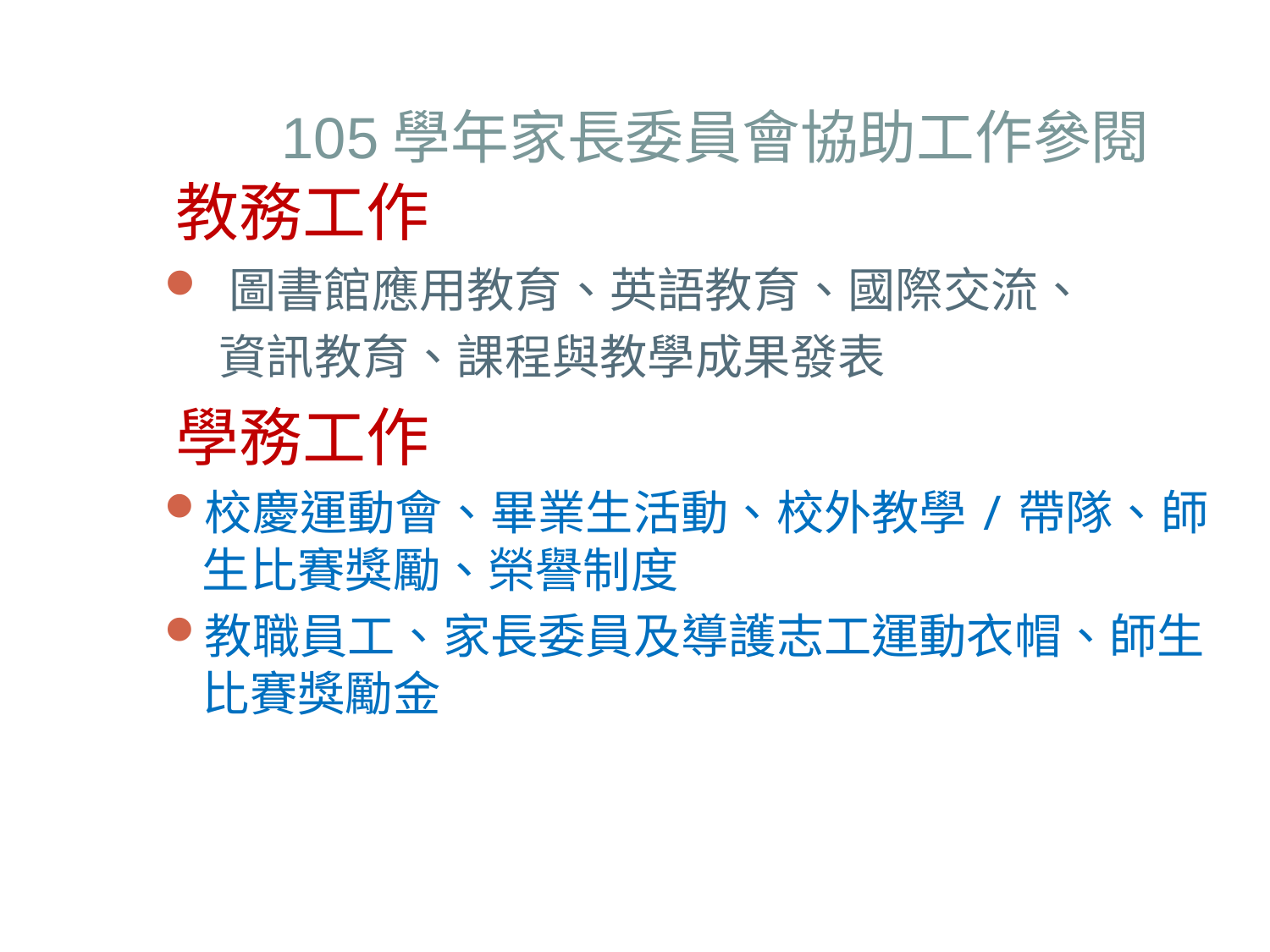

# 105學年家長委員會協助工作參閱
教務工作
 圖書館應用教育、英語教育、國際交流、
   資訊教育、課程與教學成果發表
學務工作
校慶運動會、畢業生活動、校外教學/帶隊、師生比賽獎勵、榮譽制度
教職員工、家長委員及導護志工運動衣帽、師生比賽獎勵金